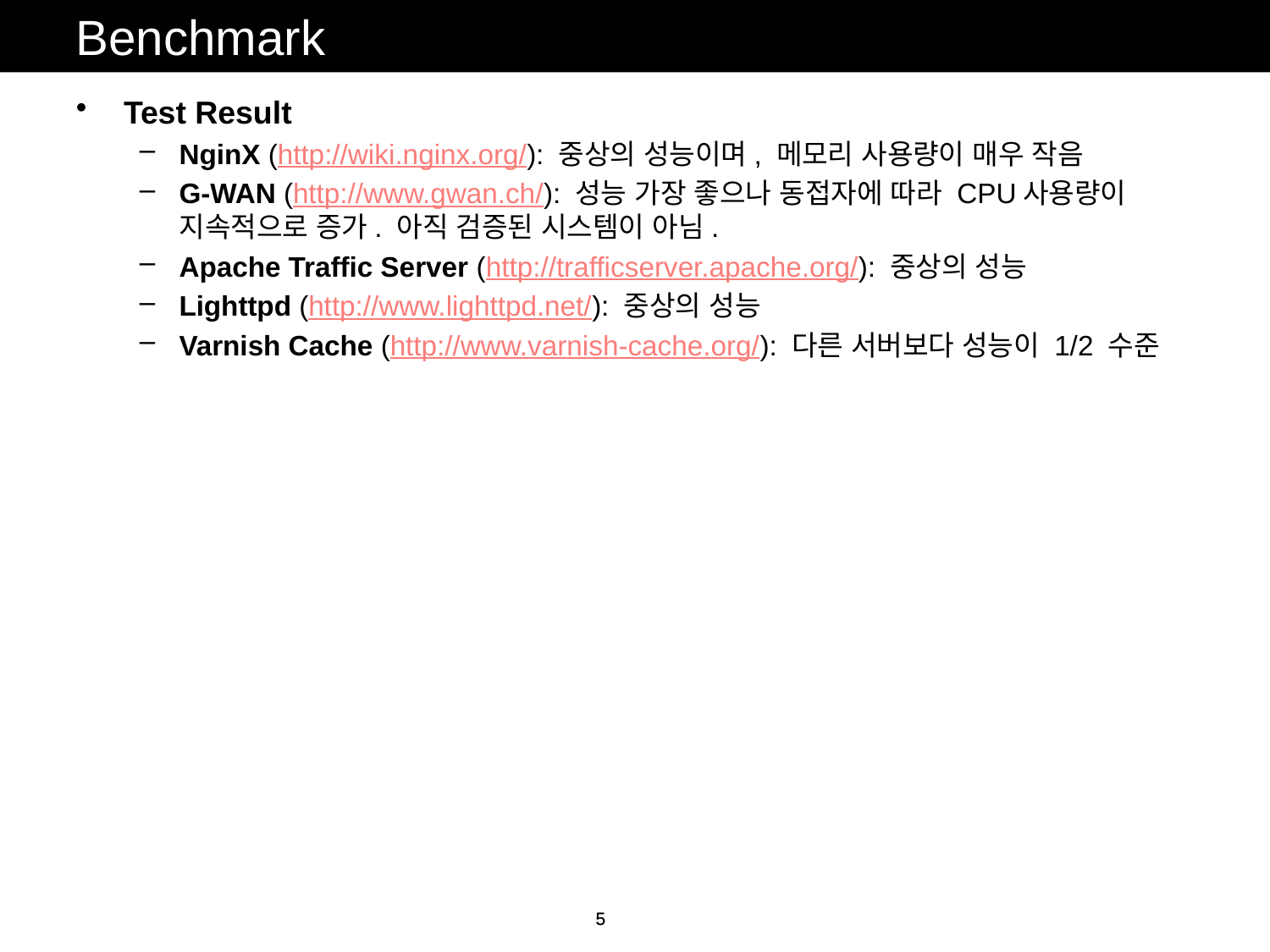

# Benchmark
Test Result
NginX (http://wiki.nginx.org/): 중상의 성능이며, 메모리 사용량이 매우 작음
G-WAN (http://www.gwan.ch/): 성능 가장 좋으나 동접자에 따라 CPU사용량이 지속적으로 증가. 아직 검증된 시스템이 아님.
Apache Traffic Server (http://trafficserver.apache.org/): 중상의 성능
Lighttpd (http://www.lighttpd.net/): 중상의 성능
Varnish Cache (http://www.varnish-cache.org/): 다른 서버보다 성능이 1/2 수준